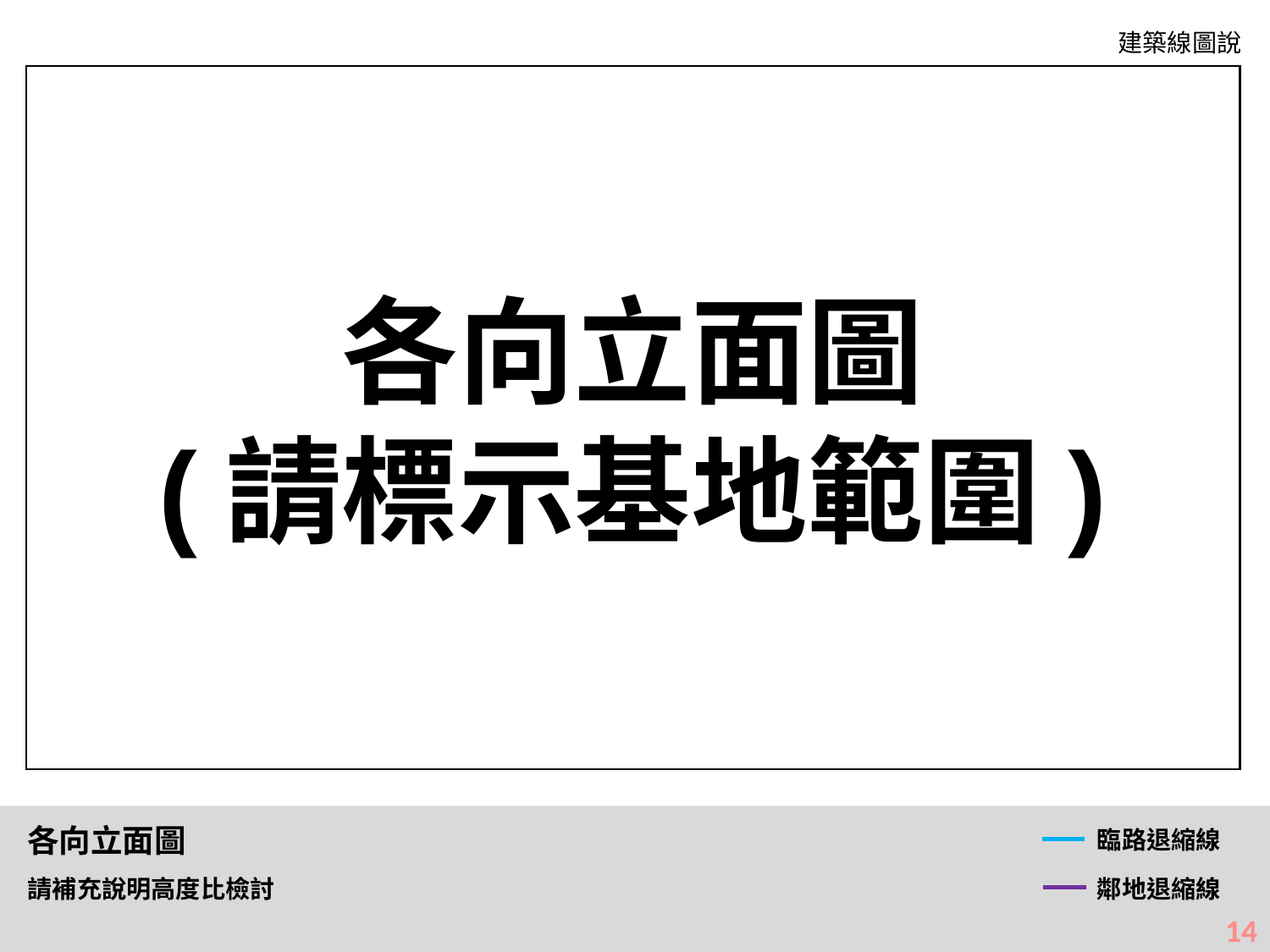

建築線圖說
各向立面圖
(請標示基地範圍)

各向立面圖
臨路退縮線
鄰地退縮線
請補充說明高度比檢討
14